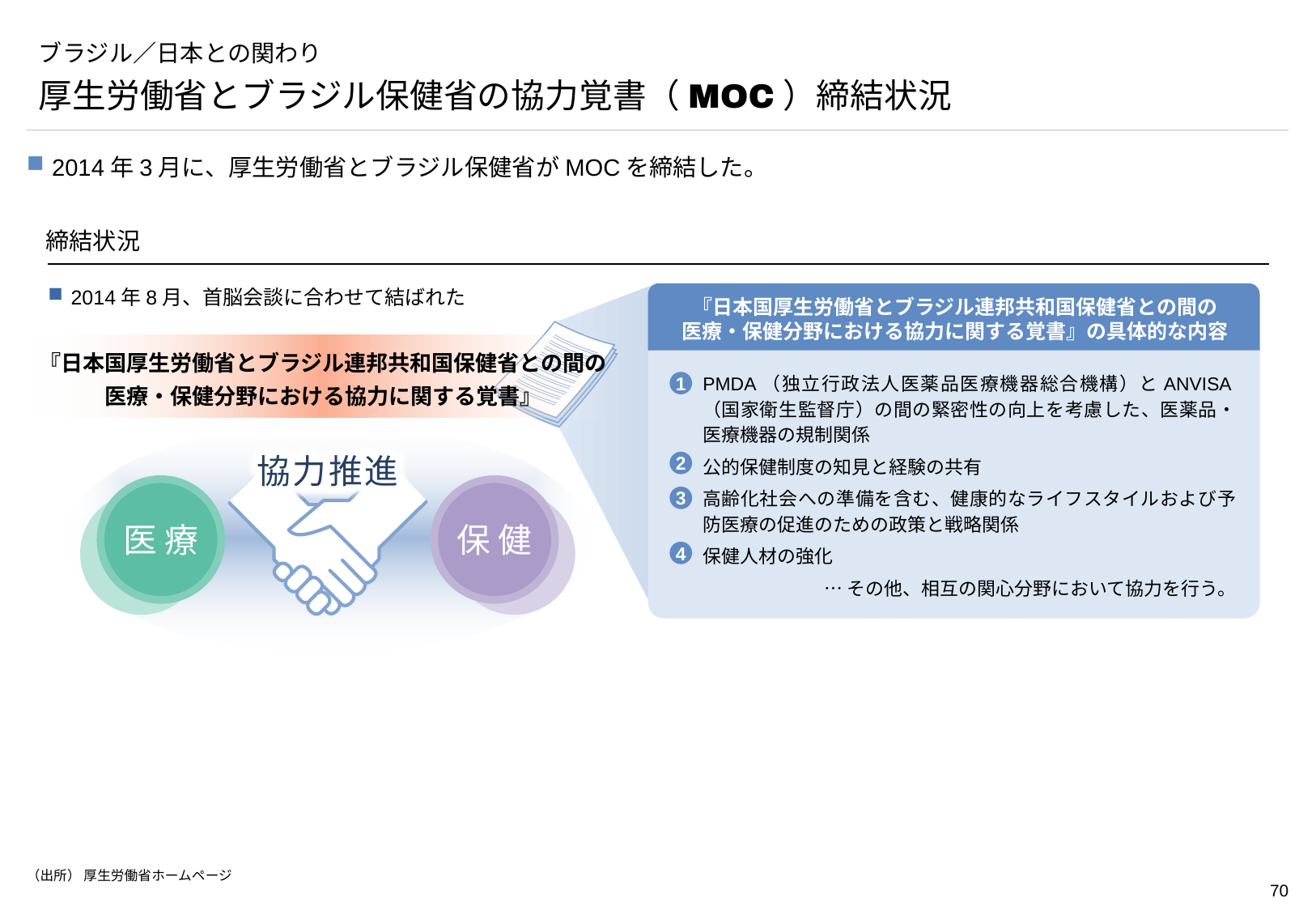

# ブラジル／日本との関わり
厚生労働省とブラジル保健省の協力覚書（MOC）締結状況
2014年3月に、厚生労働省とブラジル保健省がMOCを締結した。
締結状況
2014年8月、首脳会談に合わせて結ばれた
『日本国厚生労働省とブラジル連邦共和国保健省との間の
医療・保健分野における協力に関する覚書』の具体的な内容

『日本国厚生労働省とブラジル連邦共和国保健省との間の
医療・保健分野における協力に関する覚書』
PMDA（独立行政法人医薬品医療機器総合機構）とANVISA（国家衛生監督庁）の間の緊密性の向上を考慮した、医薬品・医療機器の規制関係
公的保健制度の知見と経験の共有
高齢化社会への準備を含む、健康的なライフスタイルおよび予防医療の促進のための政策と戦略関係
保健人材の強化
…その他、相互の関心分野において協力を行う。
1

協力推進
協力推進
2

医 療

保 健

3
4
（出所） 厚生労働省ホームページ